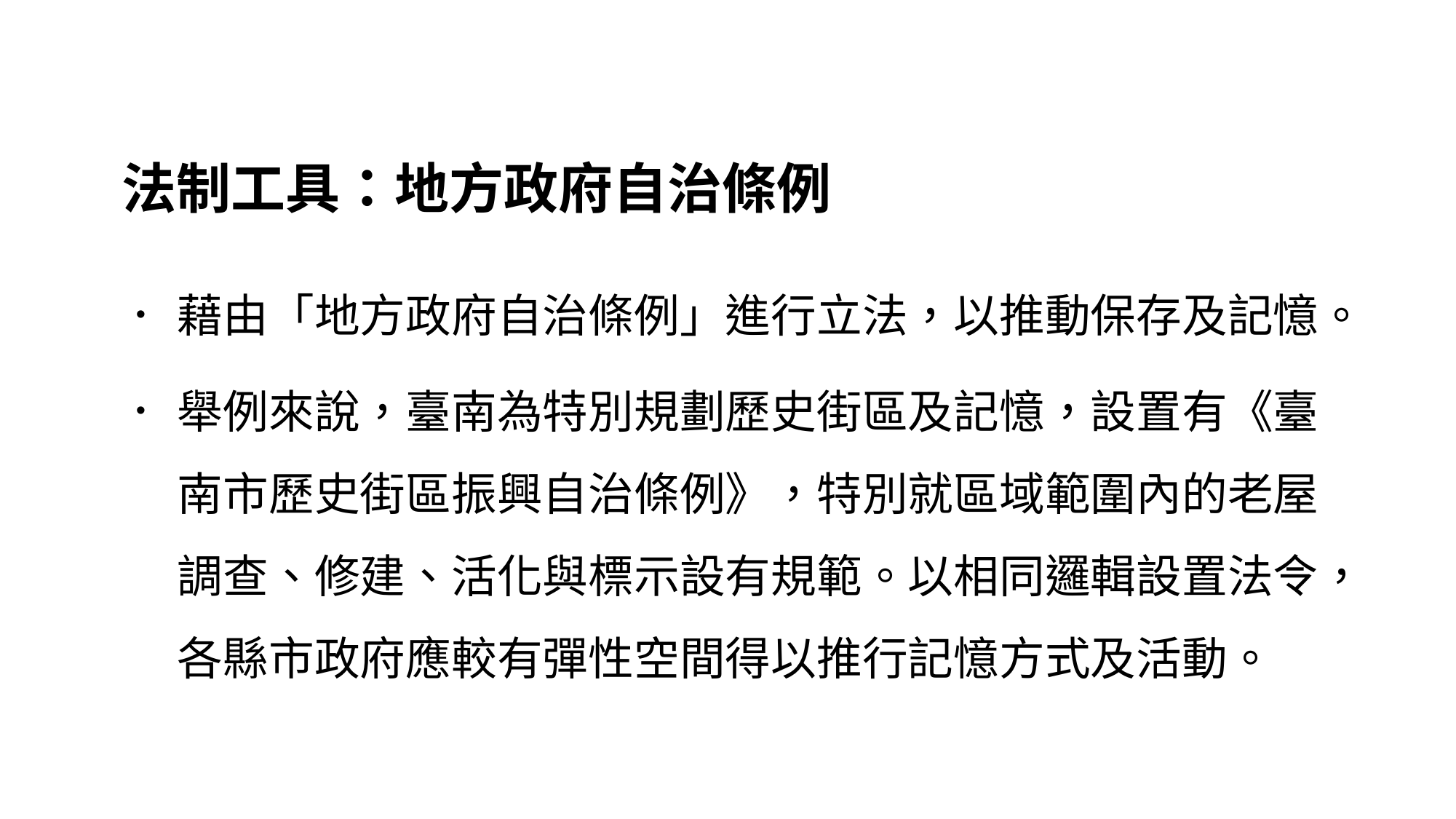

# 法制工具：地方政府自治條例
藉由「地方政府自治條例」進行立法，以推動保存及記憶。
舉例來說，臺南為特別規劃歷史街區及記憶，設置有《臺南市歷史街區振興自治條例》，特別就區域範圍內的老屋調查、修建、活化與標示設有規範。以相同邏輯設置法令，各縣市政府應較有彈性空間得以推行記憶方式及活動。